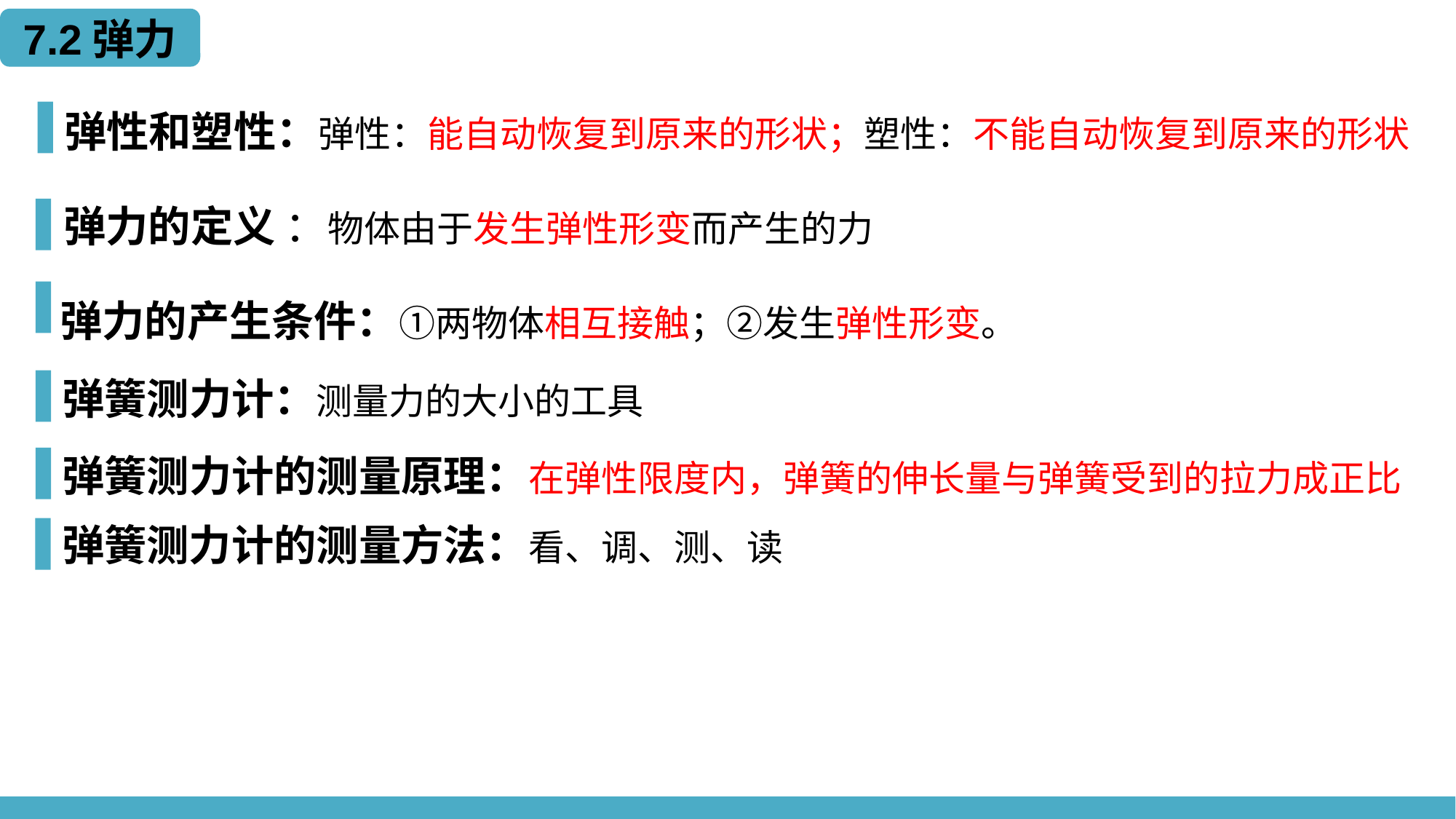

7.2弹力
弹性和塑性：弹性：能自动恢复到原来的形状；塑性：不能自动恢复到原来的形状

弹力的定义 ：物体由于发生弹性形变而产生的力

弹力的产生条件：①两物体相互接触；②发生弹性形变。

弹簧测力计：测量力的大小的工具

弹簧测力计的测量原理：在弹性限度内，弹簧的伸长量与弹簧受到的拉力成正比

弹簧测力计的测量方法：看、调、测、读